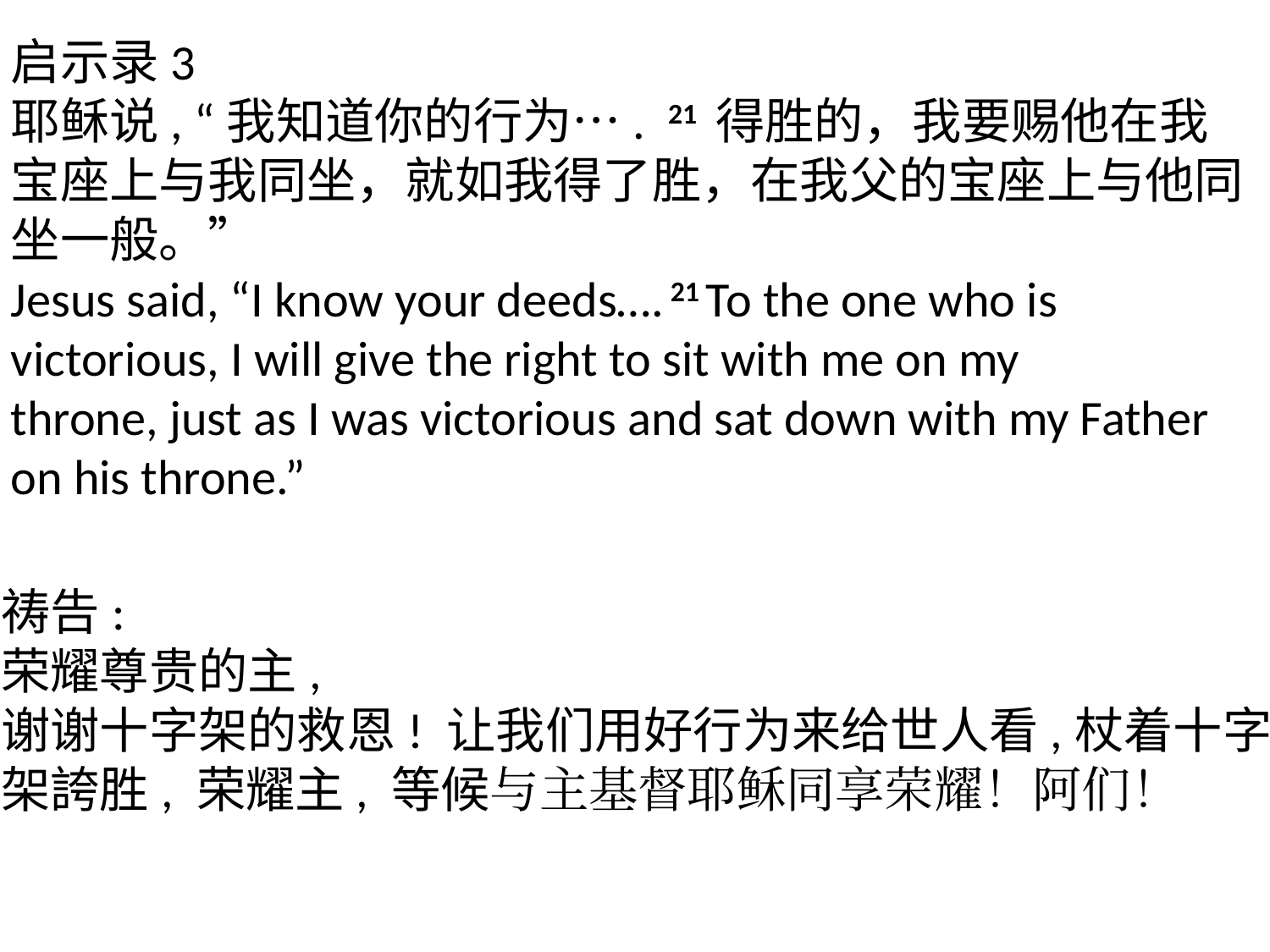

启示录3
耶稣说, “我知道你的行为….  21 得胜的，我要赐他在我宝座上与我同坐，就如我得了胜，在我父的宝座上与他同坐一般。”
Jesus said, “I know your deeds…. 21 To the one who is victorious, I will give the right to sit with me on my throne, just as I was victorious and sat down with my Father on his throne.”
祷告:
荣耀尊贵的主,
谢谢十字架的救恩! 让我们用好行为来给世人看,杖着十字
架誇胜, 荣耀主, 等候与主基督耶稣同享荣耀！阿们！